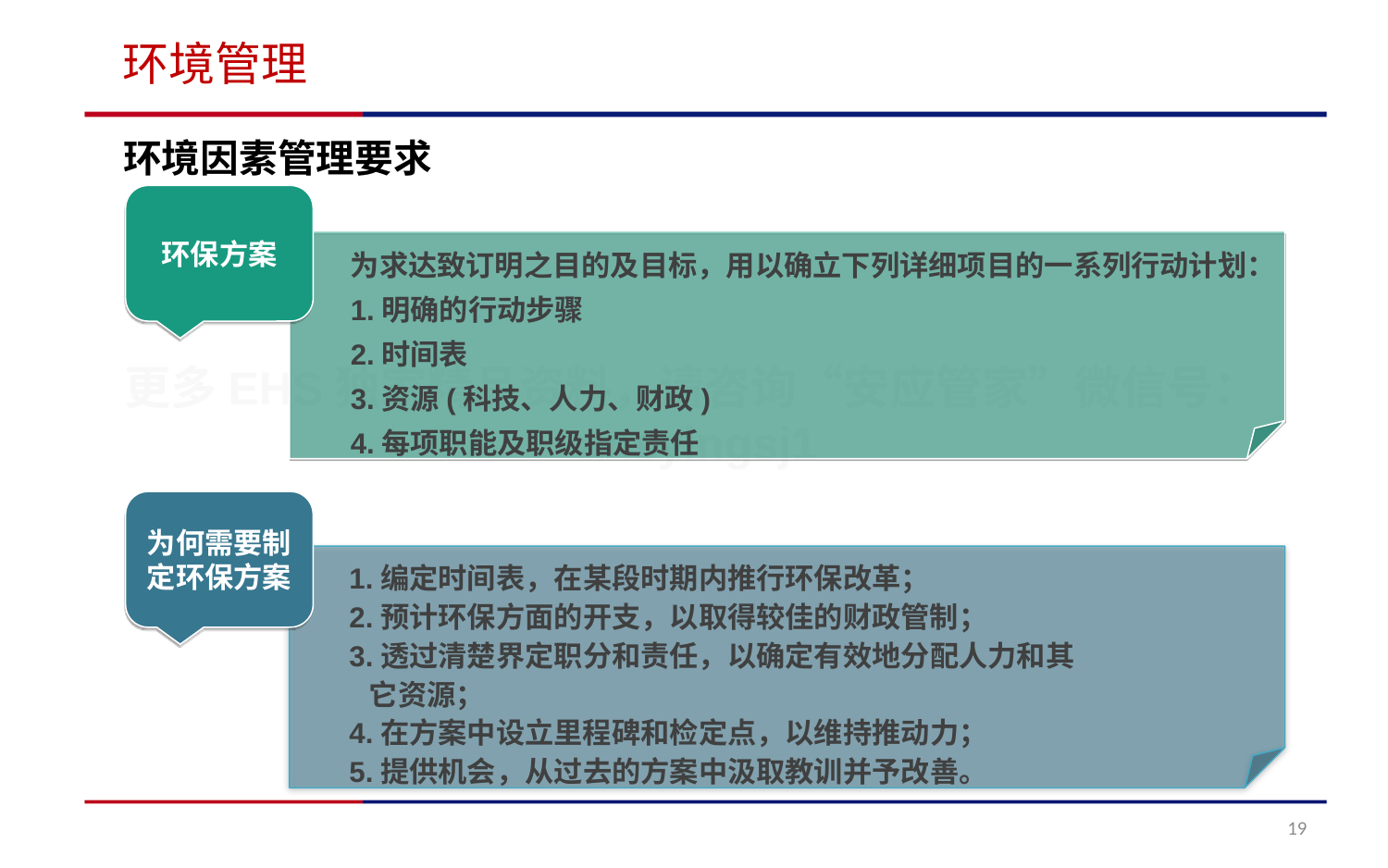

环境管理
环境因素管理要求
环保方案

为求达致订明之目的及目标，用以确立下列详细项目的一系列行动计划：
1.明确的行动步骤
2.时间表
3.资源(科技、人力、财政)
4.每项职能及职级指定责任
为何需要制定环保方案

1.编定时间表，在某段时期内推行环保改革；
2.预计环保方面的开支，以取得较佳的财政管制；
3.透过清楚界定职分和责任，以确定有效地分配人力和其
  它资源；
4.在方案中设立里程碑和检定点，以维持推动力；
5.提供机会，从过去的方案中汲取教训并予改善。